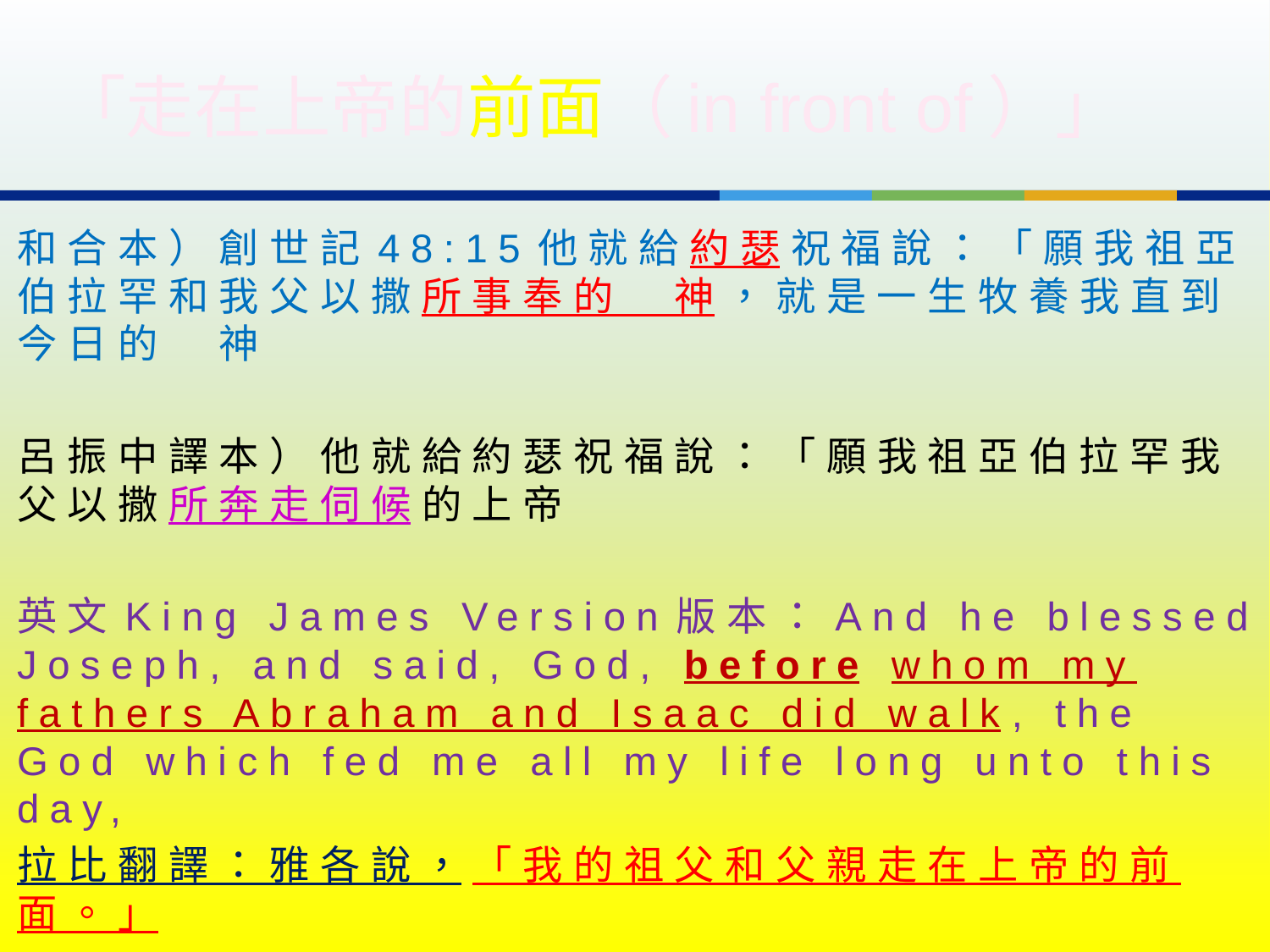

# 「走在上帝的前面（in front of）」
和合本）創世記48:15他就給約瑟祝福說：「願我祖亞伯拉罕和我父以撒所事奉的　神，就是一生牧養我直到今日的　神

呂振中譯本）他就給約瑟祝福說：「願我祖亞伯拉罕我父以撒所奔走伺候的上帝

英文King James Version版本：And he blessed Joseph, and said, God, before whom my fathers Abraham and Isaac did walk, the God which fed me all my life long unto this day,
拉比翻譯：雅各說，「我的祖父和父親走在上帝的前面。」